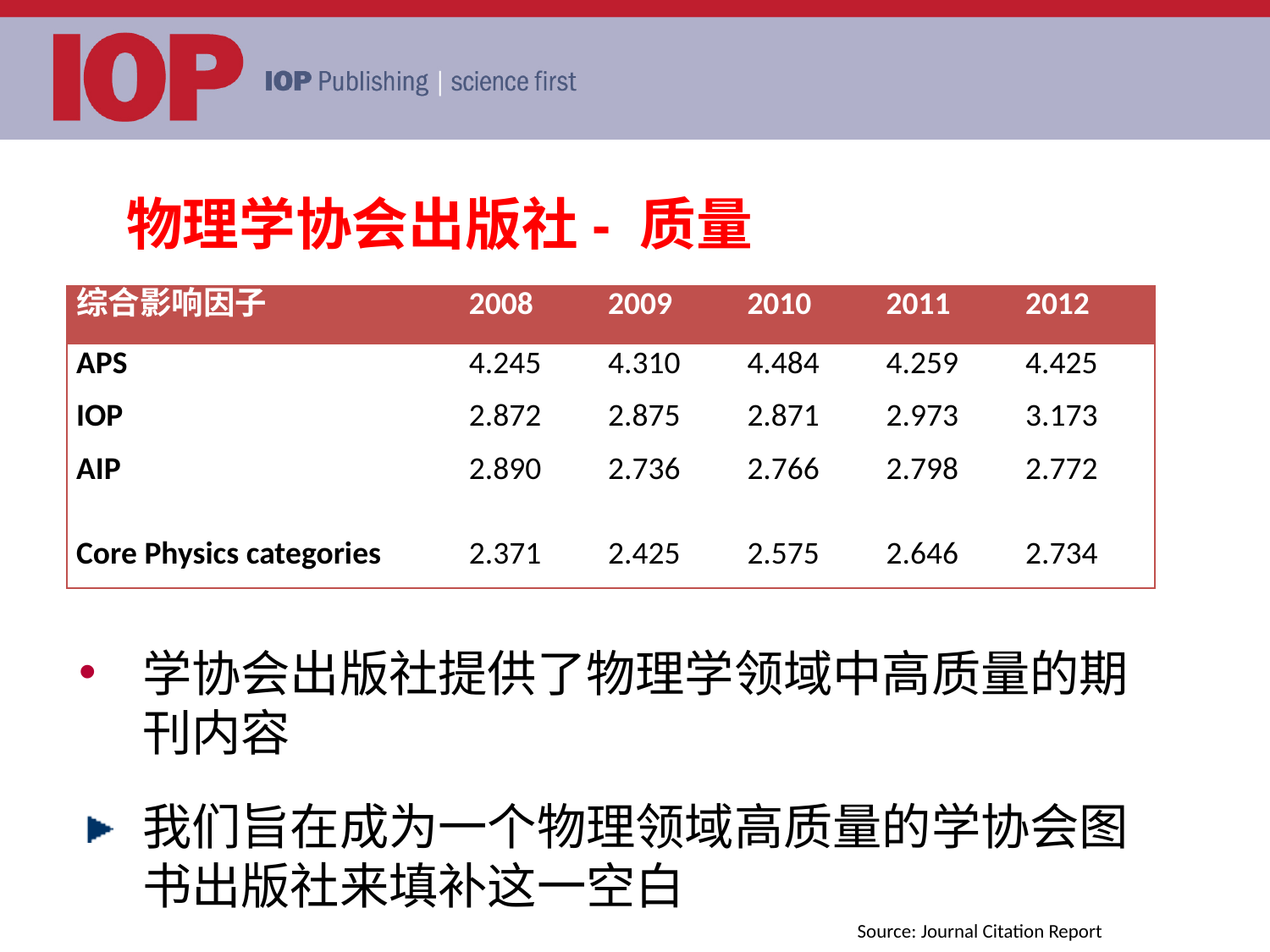

# 物理学协会出版社- 质量
| 综合影响因子 | 2008 | 2009 | 2010 | 2011 | 2012 |
| --- | --- | --- | --- | --- | --- |
| APS | 4.245 | 4.310 | 4.484 | 4.259 | 4.425 |
| IOP | 2.872 | 2.875 | 2.871 | 2.973 | 3.173 |
| AIP | 2.890 | 2.736 | 2.766 | 2.798 | 2.772 |
|  |  |  |  |  |  |
| Core Physics categories | 2.371 | 2.425 | 2.575 | 2.646 | 2.734 |
学协会出版社提供了物理学领域中高质量的期刊内容
我们旨在成为一个物理领域高质量的学协会图书出版社来填补这一空白
Source: Journal Citation Report